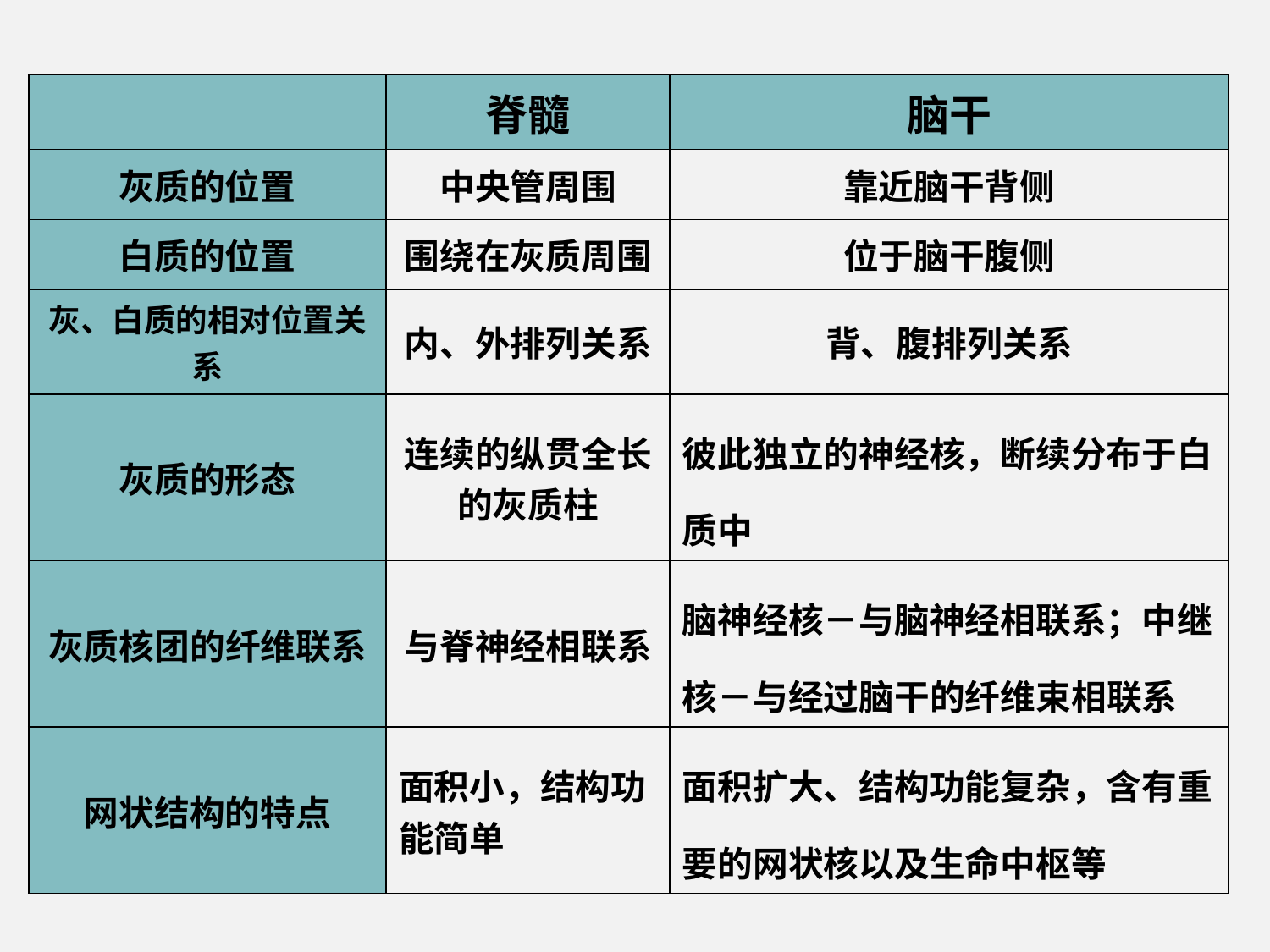

|  | 脊髓 | 脑干 |
| --- | --- | --- |
| 灰质的位置 | 中央管周围 | 靠近脑干背侧 |
| 白质的位置 | 围绕在灰质周围 | 位于脑干腹侧 |
| 灰、白质的相对位置关系 | 内、外排列关系 | 背、腹排列关系 |
| 灰质的形态 | 连续的纵贯全长的灰质柱 | 彼此独立的神经核，断续分布于白质中 |
| 灰质核团的纤维联系 | 与脊神经相联系 | 脑神经核－与脑神经相联系；中继核－与经过脑干的纤维束相联系 |
| 网状结构的特点 | 面积小，结构功能简单 | 面积扩大、结构功能复杂，含有重要的网状核以及生命中枢等 |